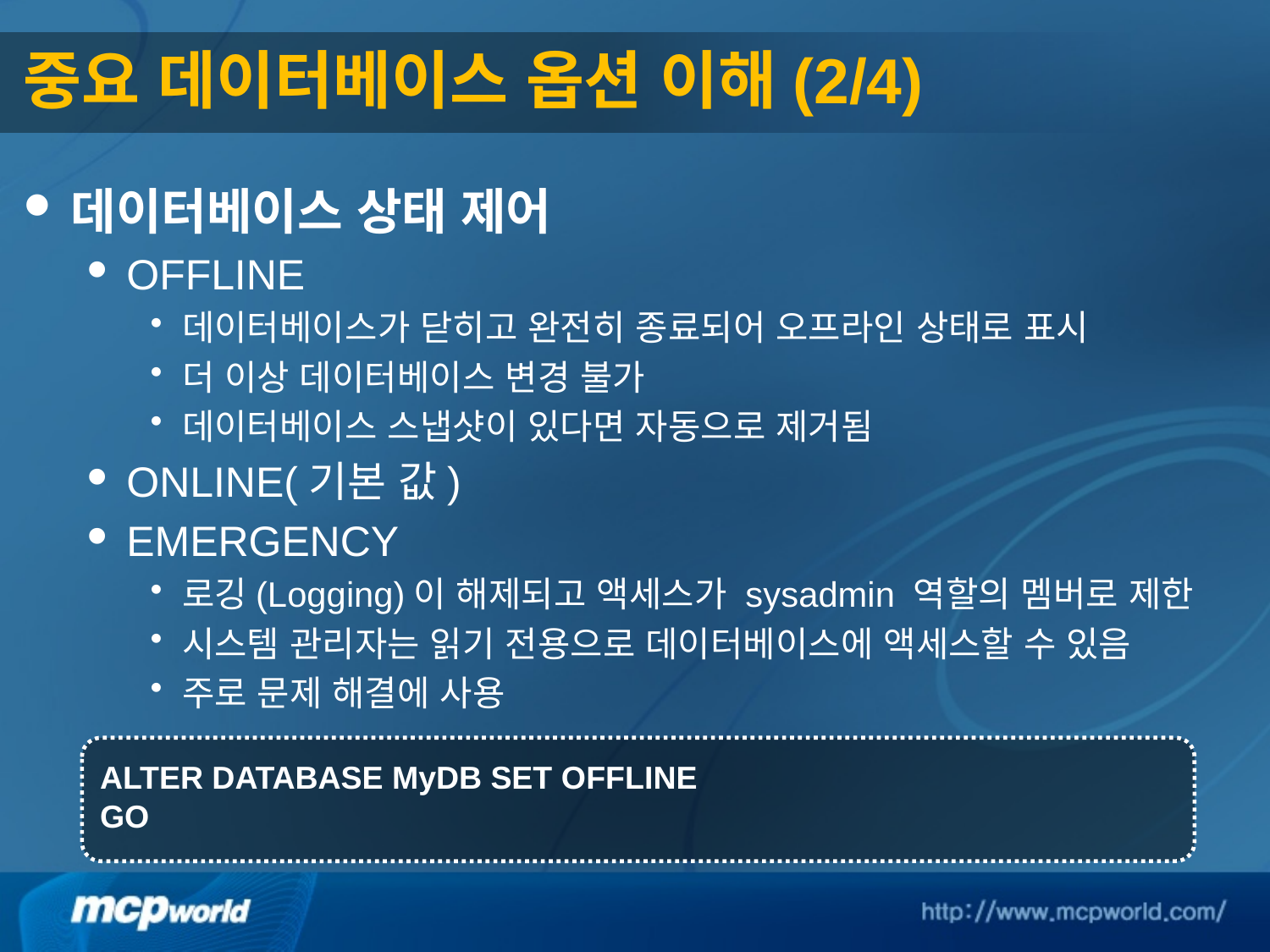

# 중요 데이터베이스 옵션 이해(2/4)
데이터베이스 상태 제어
OFFLINE
데이터베이스가 닫히고 완전히 종료되어 오프라인 상태로 표시
더 이상 데이터베이스 변경 불가
데이터베이스 스냅샷이 있다면 자동으로 제거됨
ONLINE(기본 값)
EMERGENCY
로깅(Logging)이 해제되고 액세스가 sysadmin 역할의 멤버로 제한
시스템 관리자는 읽기 전용으로 데이터베이스에 액세스할 수 있음
주로 문제 해결에 사용
ALTER DATABASE MyDB SET OFFLINE
GO